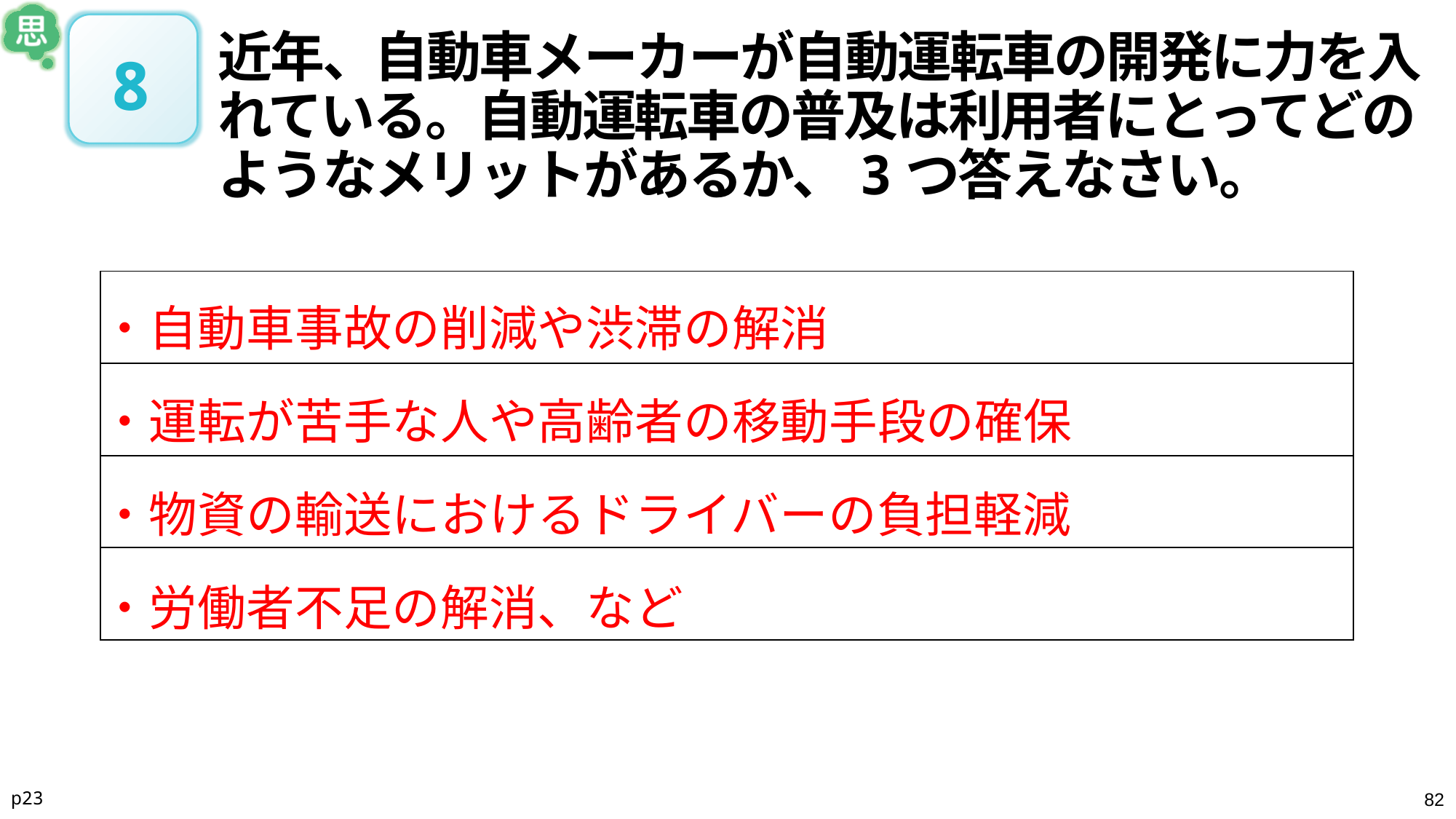

近年、自動車メーカーが自動運転車の開発に力を入れている。自動運転車の普及は利用者にとってどのようなメリットがあるか、3つ答えなさい。
# 8
・自動車事故の削減や渋滞の解消
・運転が苦手な人や高齢者の移動手段の確保
・物資の輸送におけるドライバーの負担軽減
・労働者不足の解消、など
|  |
| --- |
|  |
|  |
|  |
p23
82